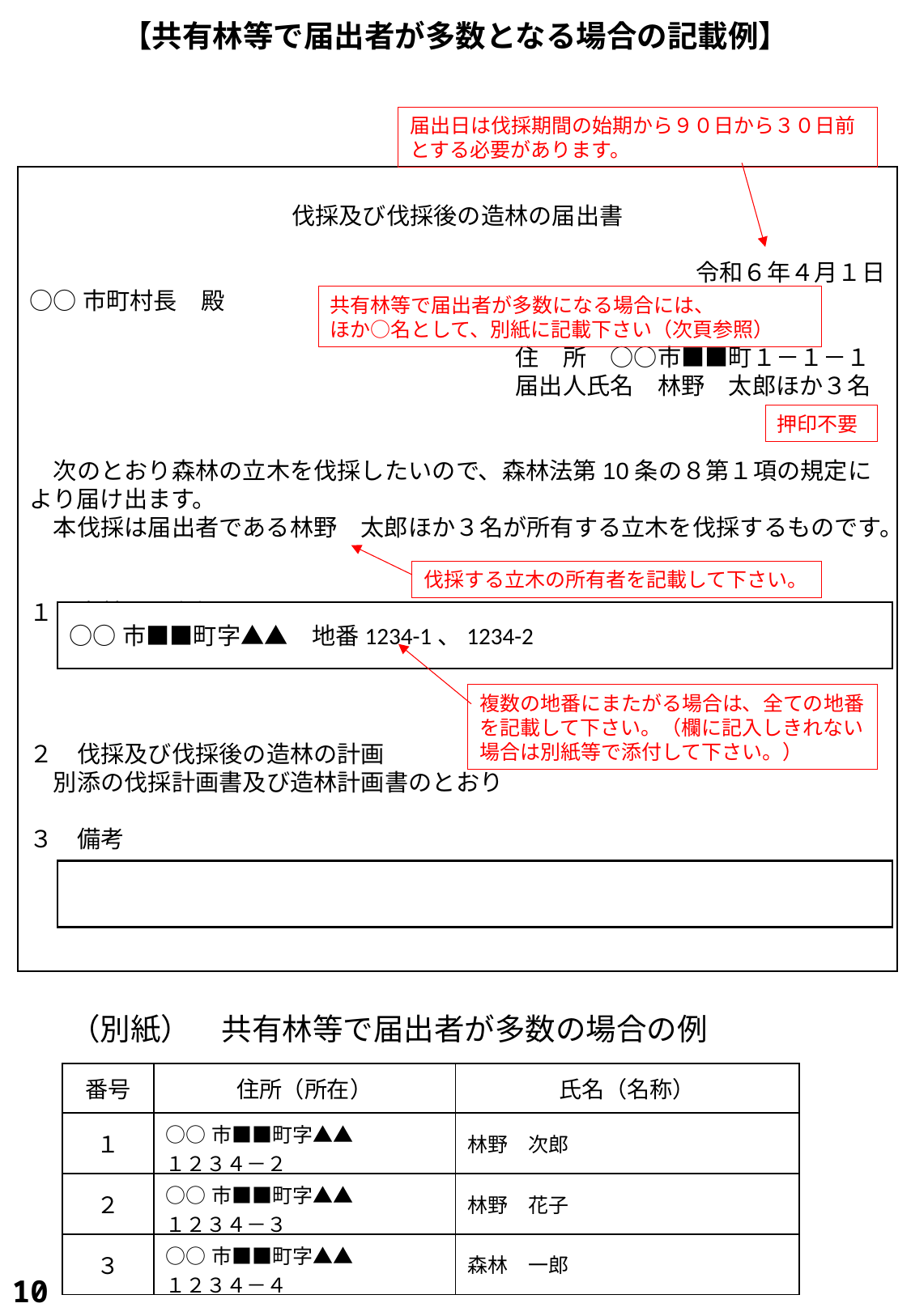

# 【共有林等で届出者が多数となる場合の記載例】
届出日は伐採期間の始期から９０日から３０日前とする必要があります。
告4,マP39‐3・P43-4

伐採及び伐採後の造林の届出書

令和６年４月１日
○○市町村長　殿

住　所　○○市■■町１－１－１
届出人氏名　林野　太郎ほか３名

　次のとおり森林の立木を伐採したいので、森林法第10条の８第１項の規定により届け出ます。
　本伐採は届出者である林野　太郎ほか３名が所有する立木を伐採するものです。

１　森林の所在場所

２　伐採及び伐採後の造林の計画
　別添の伐採計画書及び造林計画書のとおり

３　備考

共有林等で届出者が多数になる場合には、
ほか○名として、別紙に記載下さい（次頁参照）
押印不要
伐採する立木の所有者を記載して下さい。
○○市■■町字▲▲　地番1234-1、1234-2
複数の地番にまたがる場合は、全ての地番を記載して下さい。（欄に記入しきれない場合は別紙等で添付して下さい。）

（別紙）　共有林等で届出者が多数の場合の例
| 番号 | 住所（所在） | 氏名（名称） |
| --- | --- | --- |
| １ | ○○市■■町字▲▲ １２３４－２ | 林野　次郎 |
| ２ | ○○市■■町字▲▲ １２３４－３ | 林野　花子 |
| ３ | ○○市■■町字▲▲ １２３４－４ | 森林　一郎 |
10